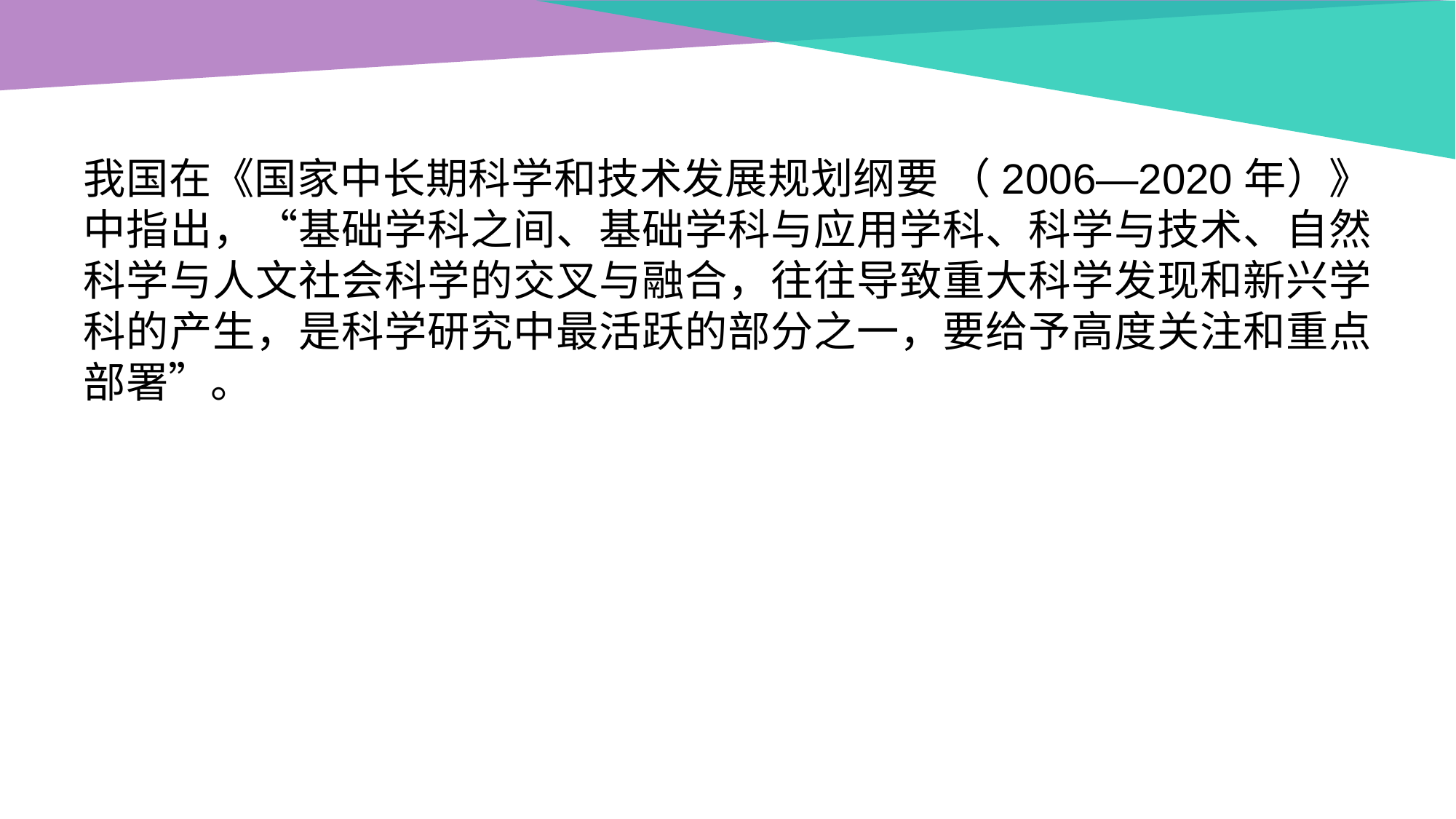

我国在《国家中长期科学和技术发展规划纲要 （2006—2020年）》中指出，“基础学科之间、基础学科与应用学科、科学与技术、自然科学与人文社会科学的交叉与融合，往往导致重大科学发现和新兴学科的产生，是科学研究中最活跃的部分之一，要给予高度关注和重点部署”。